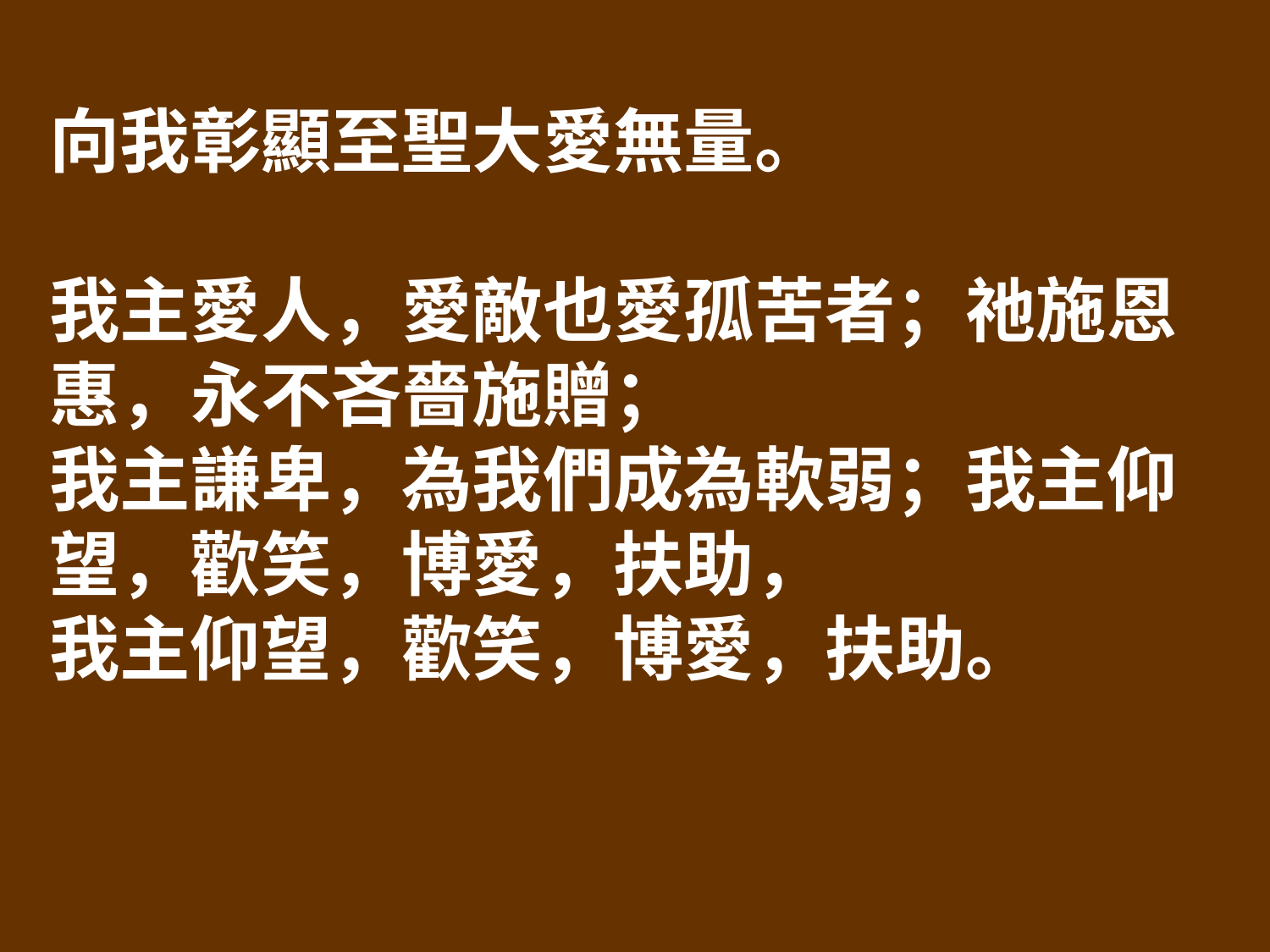

向我彰顯至聖大愛無量。

我主愛人，愛敵也愛孤苦者；祂施恩惠，永不吝嗇施贈；
我主謙卑，為我們成為軟弱；我主仰望，歡笑，博愛，扶助，
我主仰望，歡笑，博愛，扶助。